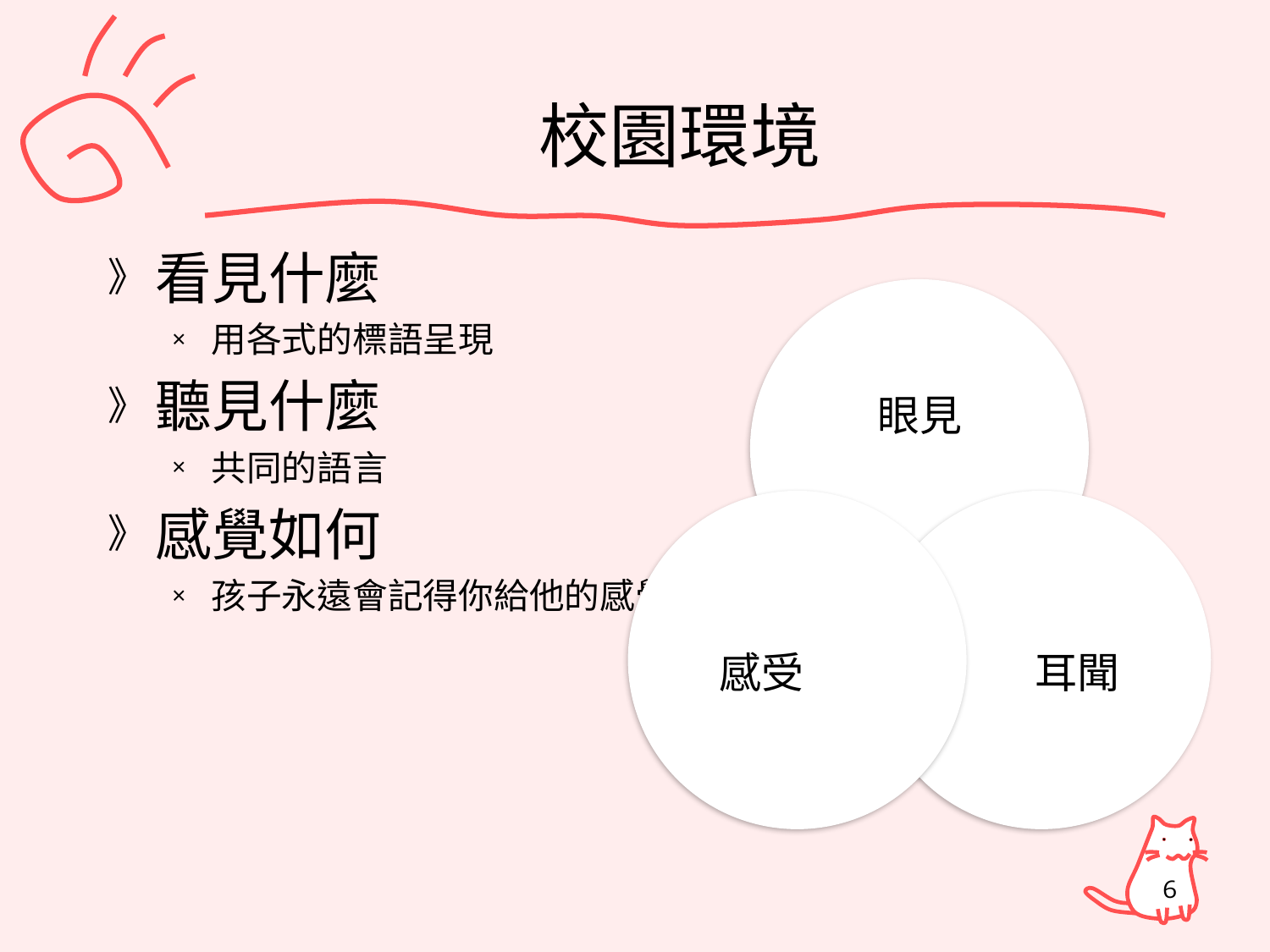

# 校園環境
看見什麼
用各式的標語呈現
聽見什麼
共同的語言
感覺如何
孩子永遠會記得你給他的感覺
眼見
耳聞
感受
6